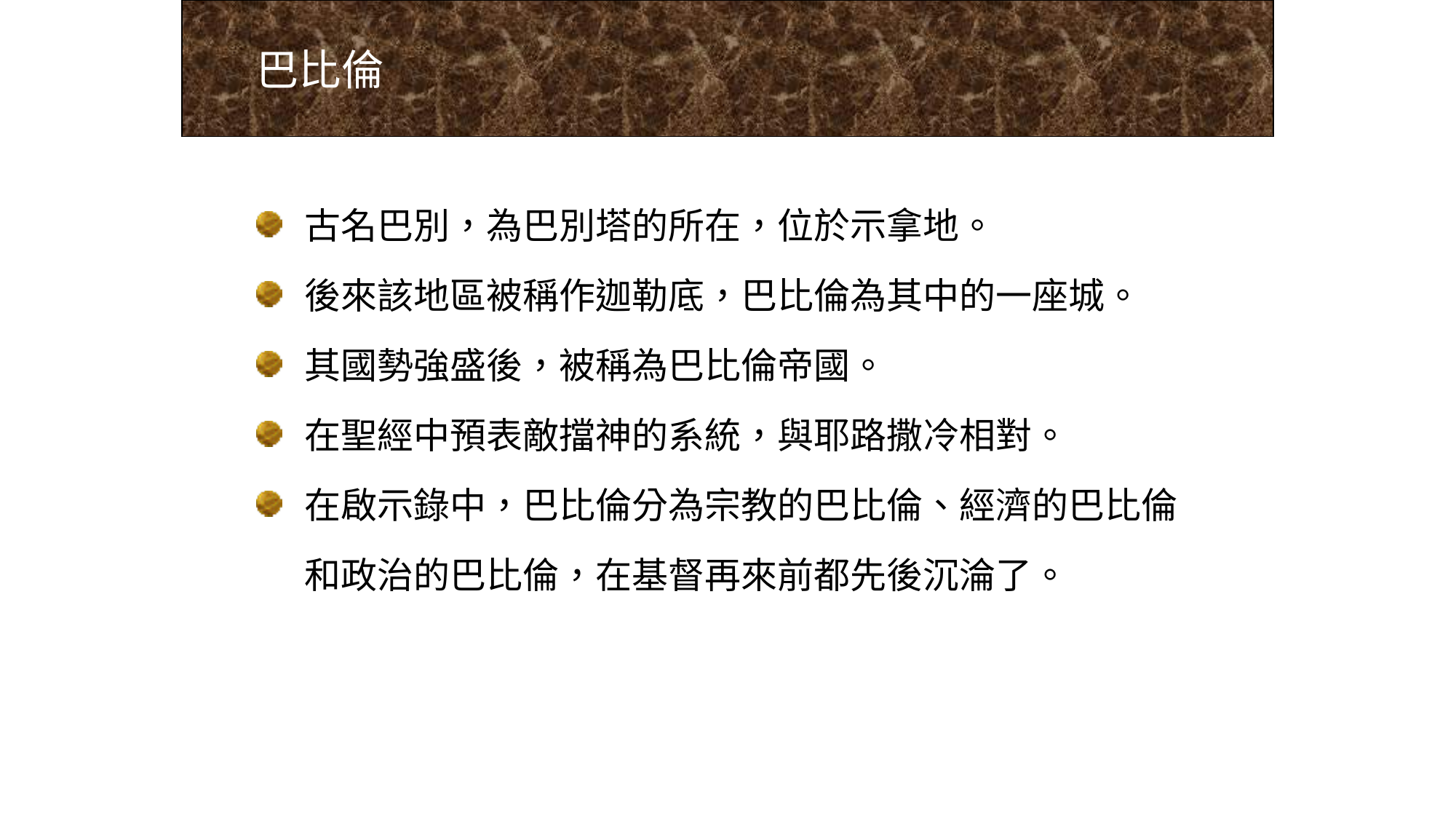

巴比倫
古名巴別，為巴別塔的所在，位於示拿地。
後來該地區被稱作迦勒底，巴比倫為其中的一座城。
其國勢強盛後，被稱為巴比倫帝國。
在聖經中預表敵擋神的系統，與耶路撒冷相對。
在啟示錄中，巴比倫分為宗教的巴比倫、經濟的巴比倫和政治的巴比倫，在基督再來前都先後沉淪了。